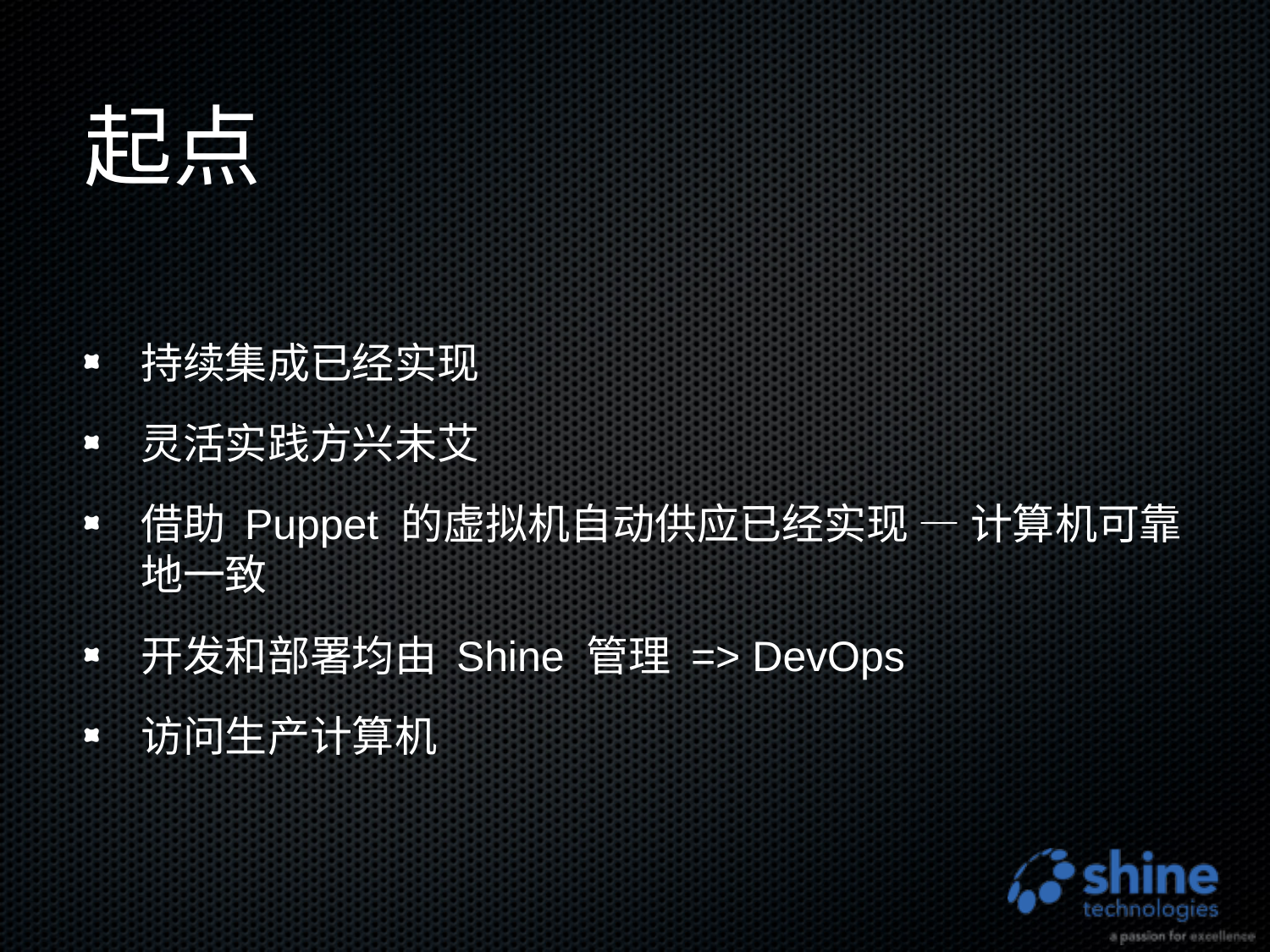

# 起点
持续集成已经实现
灵活实践方兴未艾
借助 Puppet 的虚拟机自动供应已经实现 — 计算机可靠地一致
开发和部署均由 Shine 管理 => DevOps
访问生产计算机